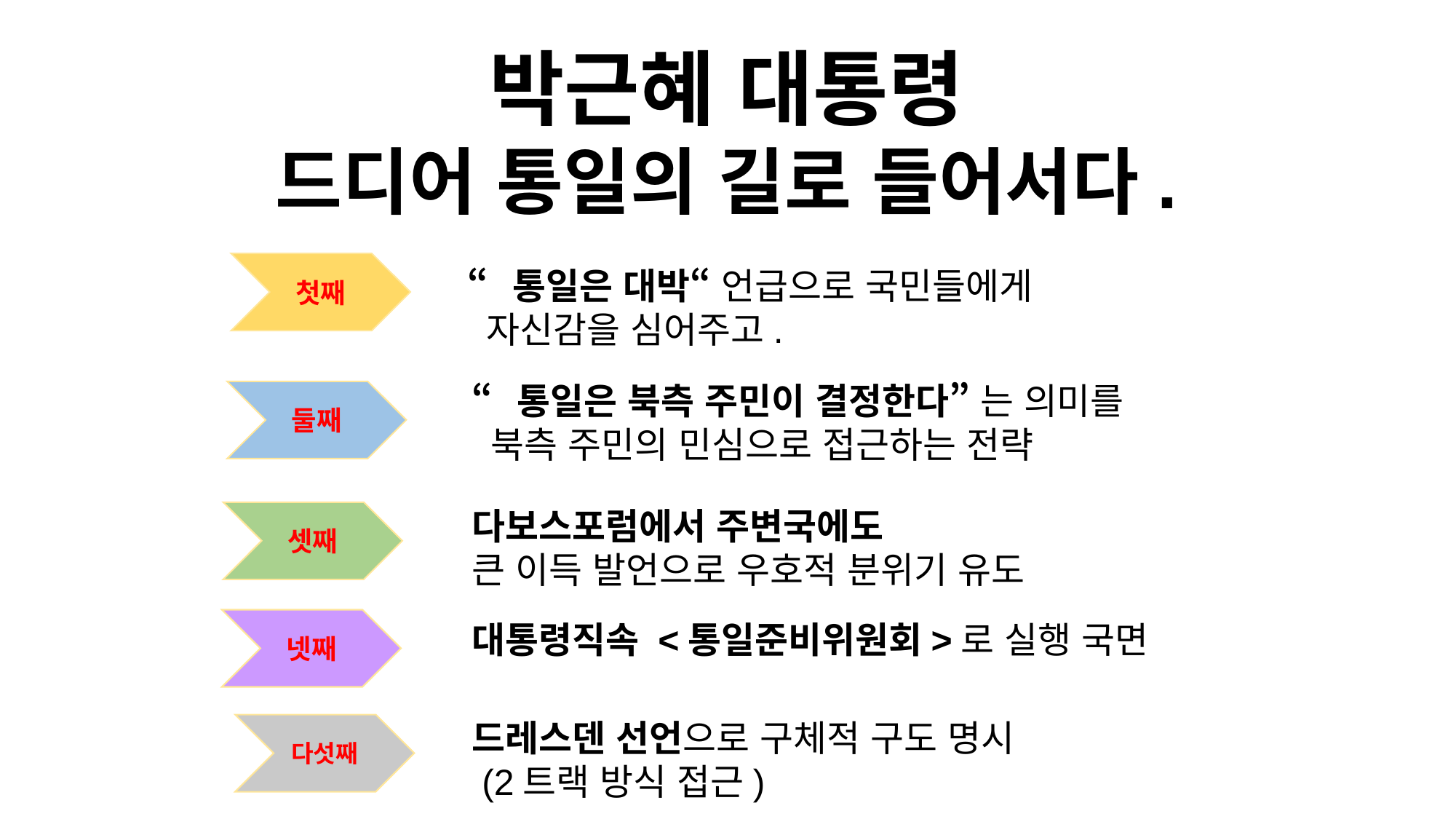

박근혜 대통령
드디어 통일의 길로 들어서다.
첫째
“통일은 대박“ 언급으로 국민들에게
 자신감을 심어주고.
“통일은 북측 주민이 결정한다” 는 의미를
 북측 주민의 민심으로 접근하는 전략
둘째
다보스포럼에서 주변국에도
큰 이득 발언으로 우호적 분위기 유도
셋째
넷째
대통령직속 <통일준비위원회>로 실행 국면
드레스덴 선언으로 구체적 구도 명시
 (2트랙 방식 접근)
다섯째